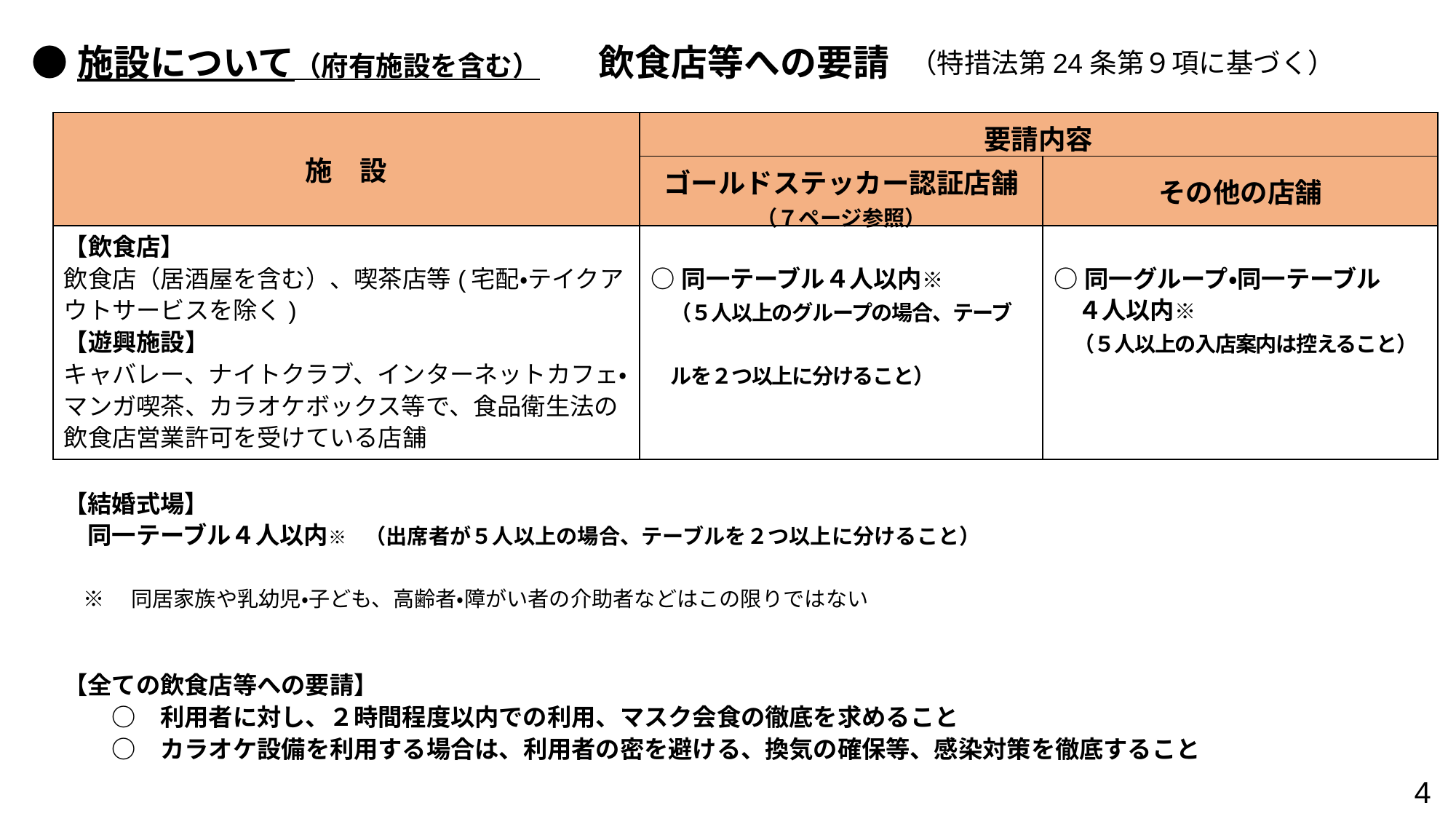

●施設について（府有施設を含む）

飲食店等への要請
（特措法第24条第９項に基づく）
| 施　設 | 要請内容 |  |
| --- | --- | --- |
|  | ゴールドステッカー認証店舗 （７ページ参照） | その他の店舗 |
| 【飲食店】 飲食店（居酒屋を含む）、喫茶店等(宅配・テイクアウトサービスを除く) 【遊興施設】 キャバレー、ナイトクラブ、インターネットカフェ・マンガ喫茶、カラオケボックス等で、食品衛生法の飲食店営業許可を受けている店舗 | ○同一テーブル４人以内※ 　（５人以上のグループの場合、テーブ　　 　ルを２つ以上に分けること） | ○同一グループ・同一テーブル 　４人以内※ 　（５人以上の入店案内は控えること） |
【結婚式場】
　同一テーブル４人以内※　（出席者が５人以上の場合、テーブルを２つ以上に分けること）

※　同居家族や乳幼児・子ども、高齢者・障がい者の介助者などはこの限りではない
【全ての飲食店等への要請】
　　○　利用者に対し、２時間程度以内での利用、マスク会食の徹底を求めること
　　○　カラオケ設備を利用する場合は、利用者の密を避ける、換気の確保等、感染対策を徹底すること
4